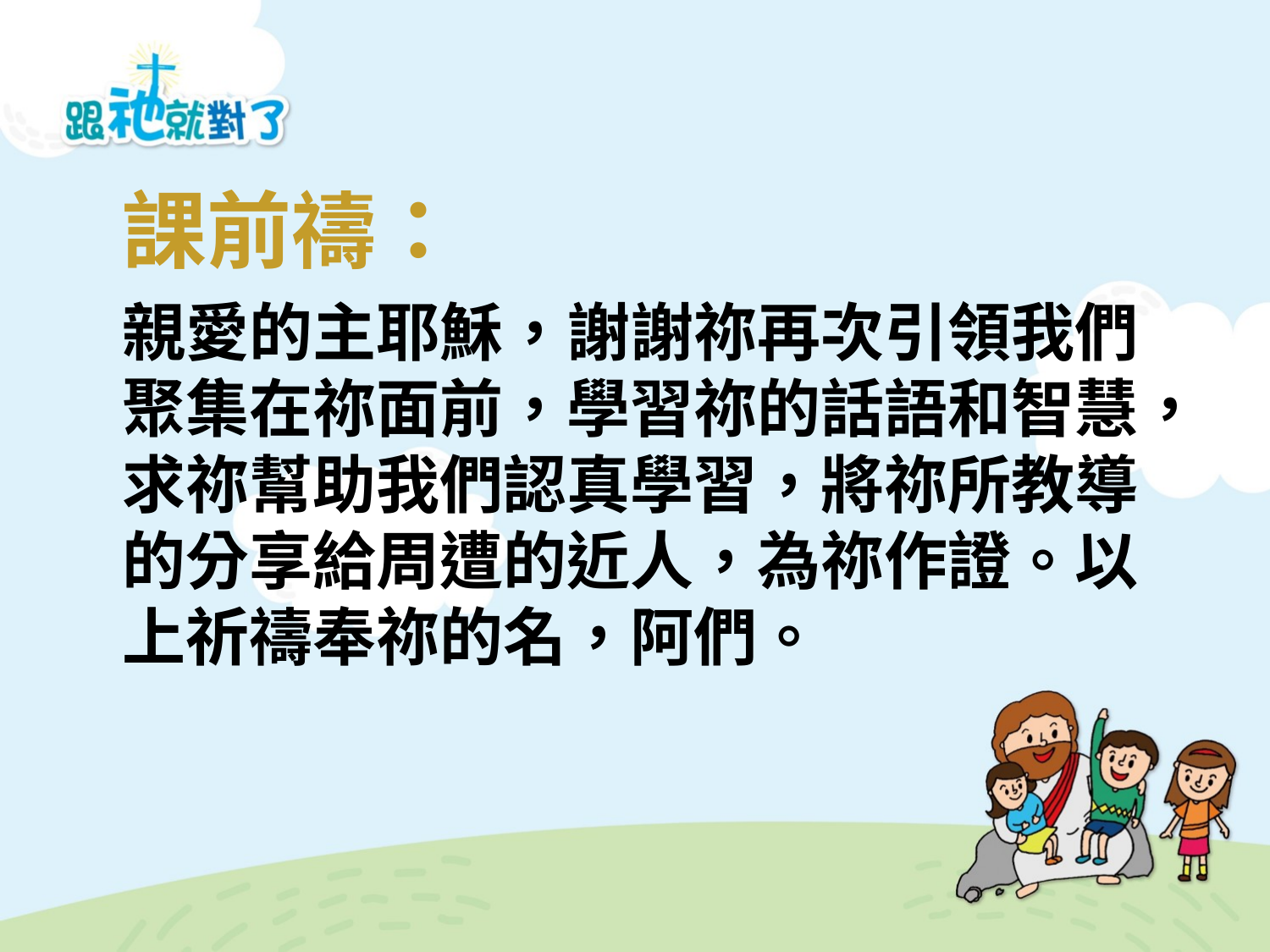

課前禱：
親愛的主耶穌，謝謝祢再次引領我們聚集在祢面前，學習祢的話語和智慧，求祢幫助我們認真學習，將祢所教導的分享給周遭的近人，為祢作證。以上祈禱奉祢的名，阿們。